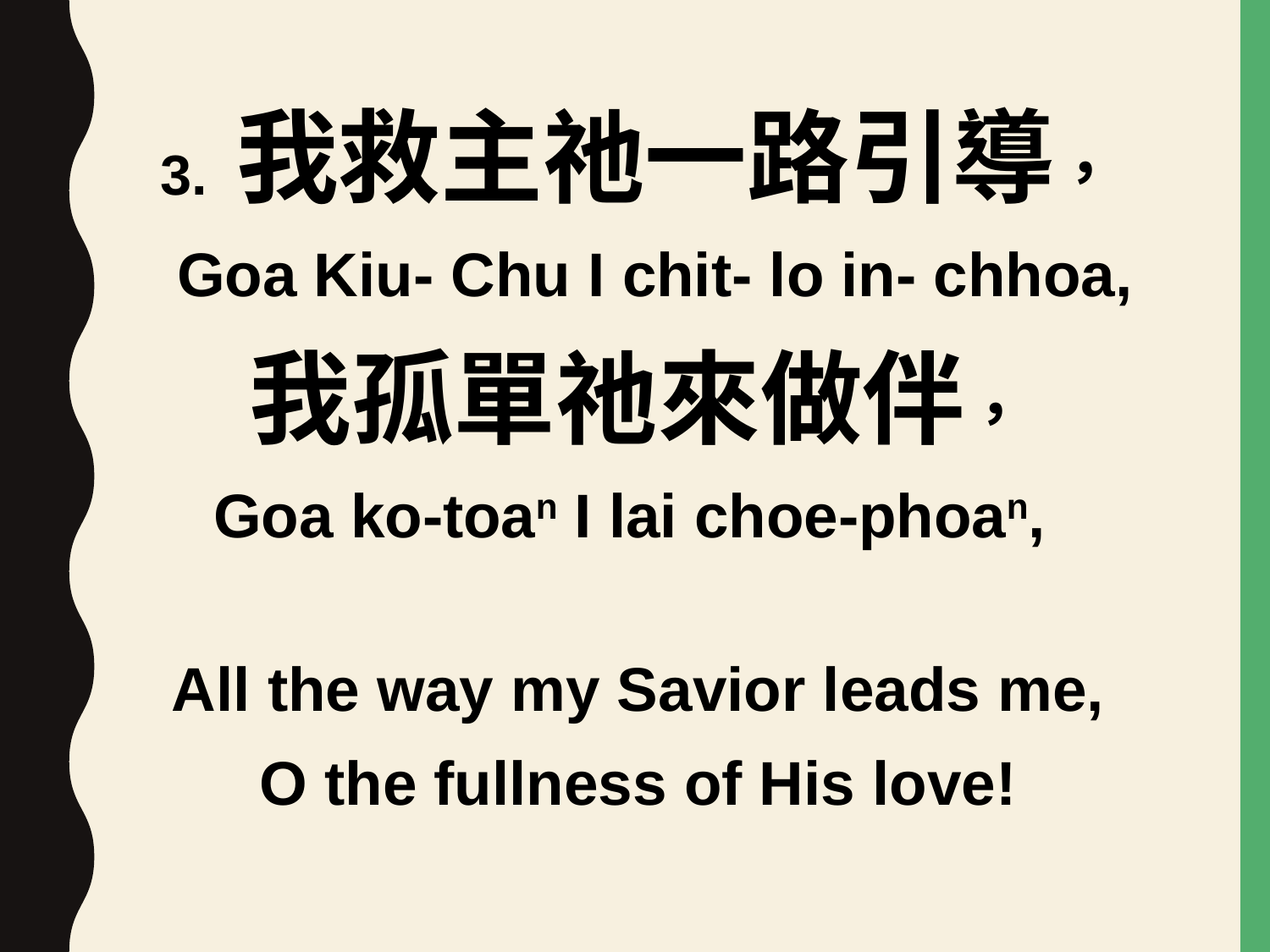

3. 我救主祂一路引導，
  Goa Kiu- Chu I chit- lo in- chhoa,
我孤單祂來做伴，
Goa ko-toan I lai choe-phoan,

All the way my Savior leads me,
O the fullness of His love!